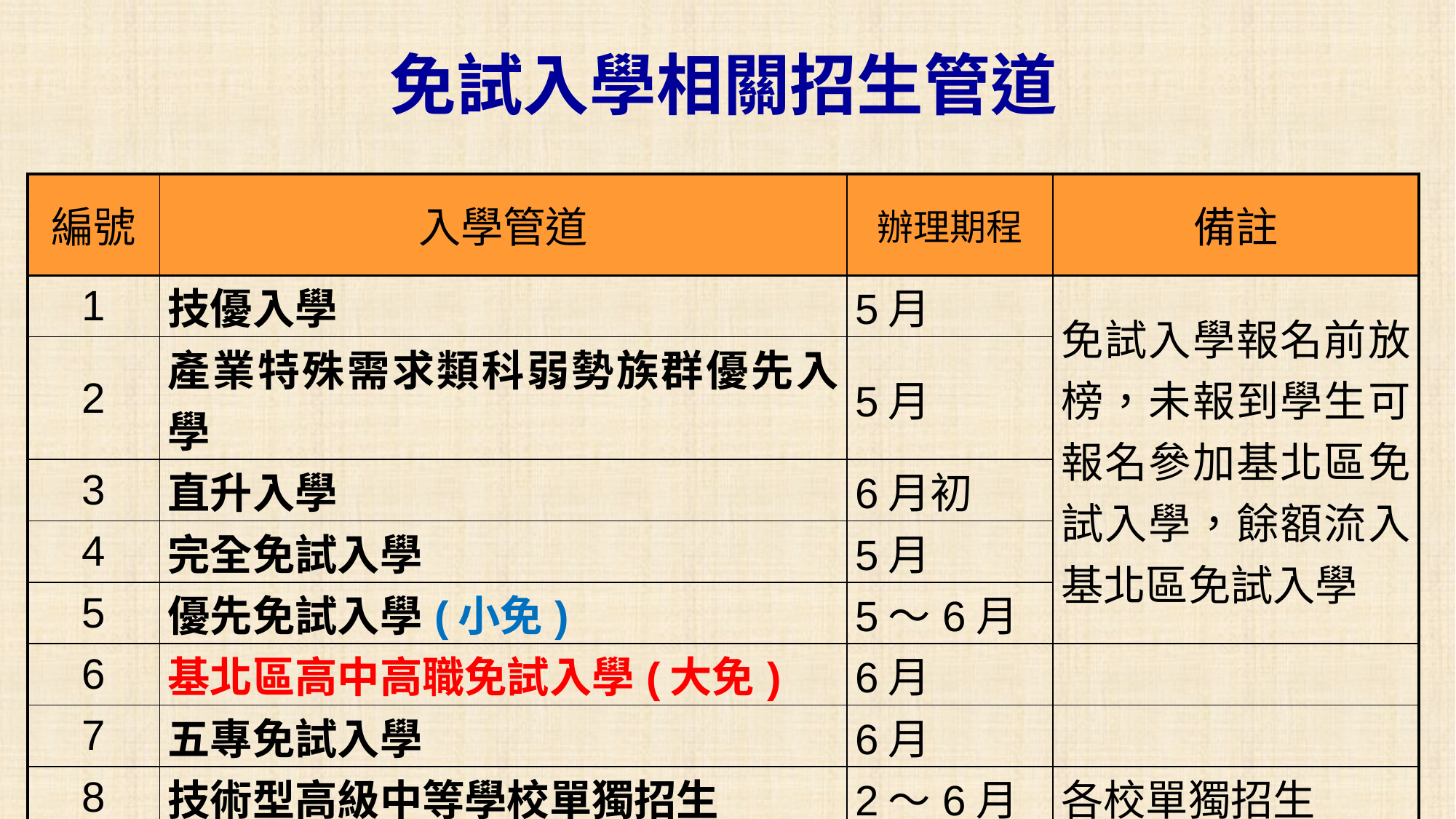

免試入學相關招生管道
| 編號 | 入學管道 | 辦理期程 | 備註 |
| --- | --- | --- | --- |
| 1 | 技優入學 | 5月 | 免試入學報名前放榜，未報到學生可報名參加基北區免試入學，餘額流入基北區免試入學 |
| 2 | 產業特殊需求類科弱勢族群優先入學 | 5月 |  |
| 3 | 直升入學 | 6月初 |  |
| 4 | 完全免試入學 | 5月 |  |
| 5 | 優先免試入學(小免) | 5〜6月 |  |
| 6 | 基北區高中高職免試入學(大免) | 6月 |  |
| 7 | 五專免試入學 | 6月 |  |
| 8 | 技術型高級中等學校單獨招生 | 2〜6月 | 各校單獨招生 |